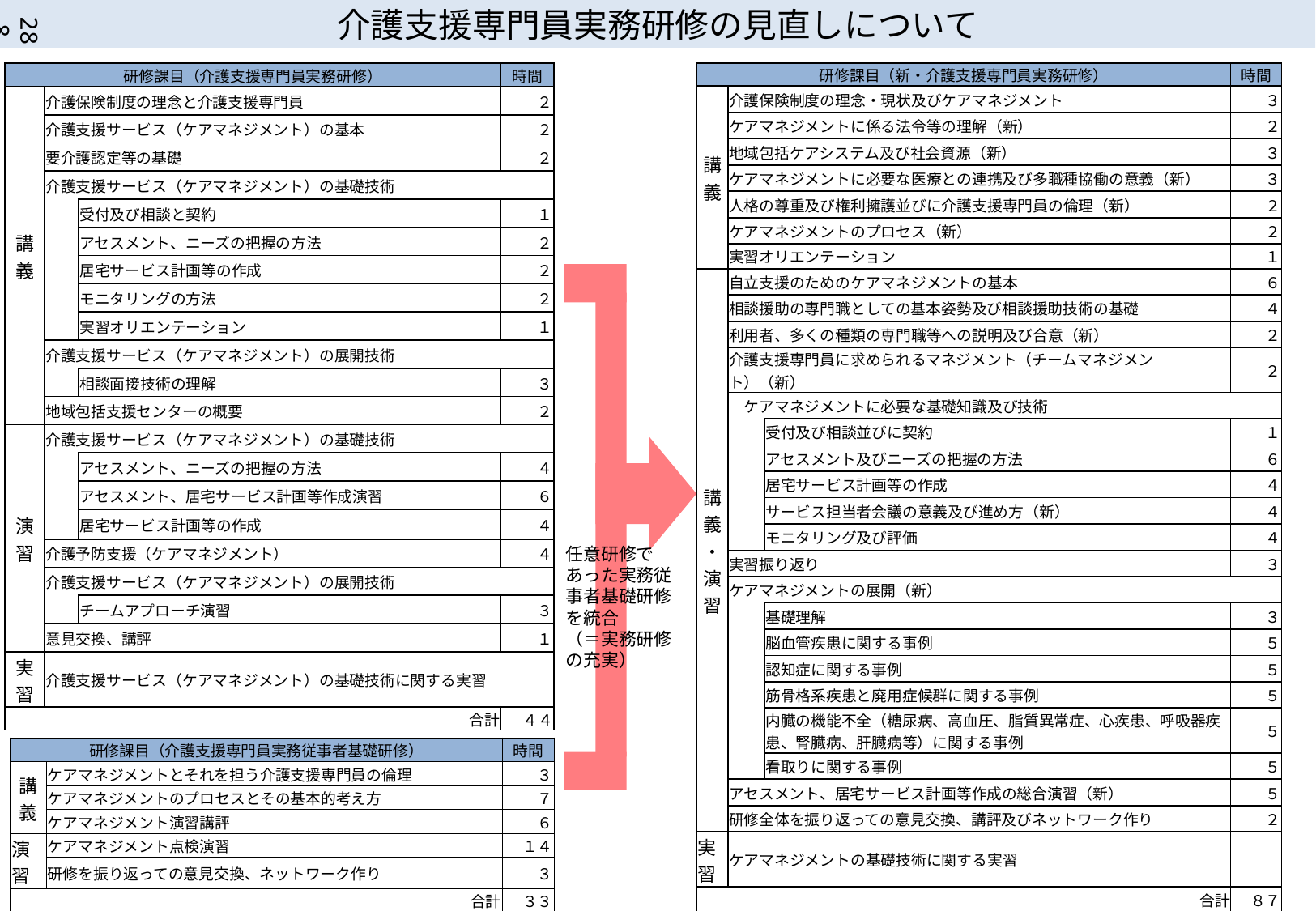

介護支援専門員実務研修の見直しについて
288
| 研修課目（新・介護支援専門員実務研修） |  |  | 時間 |
| --- | --- | --- | --- |
| 講義 | 介護保険制度の理念・現状及びケアマネジメント |  | ３ |
|  | ケアマネジメントに係る法令等の理解（新） |  | ２ |
|  | 地域包括ケアシステム及び社会資源（新） |  | ３ |
|  | ケアマネジメントに必要な医療との連携及び多職種協働の意義（新） |  | ３ |
|  | 人格の尊重及び権利擁護並びに介護支援専門員の倫理（新） |  | ２ |
|  | ケアマネジメントのプロセス（新） |  | ２ |
|  | 実習オリエンテーション |  | １ |
| 講義・演習 | 自立支援のためのケアマネジメントの基本 |  | ６ |
|  | 相談援助の専門職としての基本姿勢及び相談援助技術の基礎 |  | ４ |
|  | 利用者、多くの種類の専門職等への説明及び合意（新） |  | ２ |
|  | 介護支援専門員に求められるマネジメント（チームマネジメン ト）（新） |  | ２ |
|  | ケアマネジメントに必要な基礎知識及び技術 |  |  |
|  |  | 受付及び相談並びに契約 | １ |
|  |  | アセスメント及びニーズの把握の方法 | ６ |
|  |  | 居宅サービス計画等の作成 | ４ |
|  |  | サービス担当者会議の意義及び進め方（新） | ４ |
|  |  | モニタリング及び評価 | ４ |
|  | 実習振り返り |  | ３ |
|  | ケアマネジメントの展開（新） |  |  |
|  |  | 基礎理解 | ３ |
|  |  | 脳血管疾患に関する事例 | ５ |
|  |  | 認知症に関する事例 | ５ |
|  |  | 筋骨格系疾患と廃用症候群に関する事例 | ５ |
|  |  | 内臓の機能不全（糖尿病、高血圧、脂質異常症、心疾患、呼吸器疾患、腎臓病、肝臓病等）に関する事例 | ５ |
|  |  | 看取りに関する事例 | ５ |
|  | アセスメント、居宅サービス計画等作成の総合演習（新） |  | ５ |
|  | 研修全体を振り返っての意見交換、講評及びネットワーク作り |  | ２ |
| 実習 | ケアマネジメントの基礎技術に関する実習 |  |  |
| 合計 |  |  | ８７ |
| 研修課目（介護支援専門員実務研修） |  |  | 時間 |
| --- | --- | --- | --- |
| 講義 | 介護保険制度の理念と介護支援専門員 |  | ２ |
|  | 介護支援サービス（ケアマネジメント）の基本 |  | ２ |
|  | 要介護認定等の基礎 |  | ２ |
|  | 介護支援サービス（ケアマネジメント）の基礎技術 |  |  |
|  |  | 受付及び相談と契約 | １ |
|  |  | アセスメント、ニーズの把握の方法 | ２ |
|  |  | 居宅サービス計画等の作成 | ２ |
|  |  | モニタリングの方法 | ２ |
|  |  | 実習オリエンテーション | １ |
|  | 介護支援サービス（ケアマネジメント）の展開技術 |  |  |
|  |  | 相談面接技術の理解 | ３ |
|  | 地域包括支援センターの概要 |  | ２ |
| 演習 | 介護支援サービス（ケアマネジメント）の基礎技術 |  |  |
|  |  | アセスメント、ニーズの把握の方法 | ４ |
|  |  | アセスメント、居宅サービス計画等作成演習 | ６ |
|  |  | 居宅サービス計画等の作成 | ４ |
|  | 介護予防支援（ケアマネジメント） |  | ４ |
|  | 介護支援サービス（ケアマネジメント）の展開技術 |  |  |
|  |  | チームアプローチ演習 | ３ |
|  | 意見交換、講評 |  | １ |
| 実習 | 介護支援サービス（ケアマネジメント）の基礎技術に関する実習 |  |  |
| 合計 |  |  | ４４ |

任意研修であった実務従事者基礎研修を統合
（＝実務研修の充実）
| 研修課目（介護支援専門員実務従事者基礎研修） |  | 時間 |
| --- | --- | --- |
| 講義 | ケアマネジメントとそれを担う介護支援専門員の倫理 | ３ |
|  | ケアマネジメントのプロセスとその基本的考え方 | ７ |
|  | ケアマネジメント演習講評 | ６ |
| 演習 | ケアマネジメント点検演習 | １４ |
|  | 研修を振り返っての意見交換、ネットワーク作り | ３ |
| 合計 |  | ３３ |